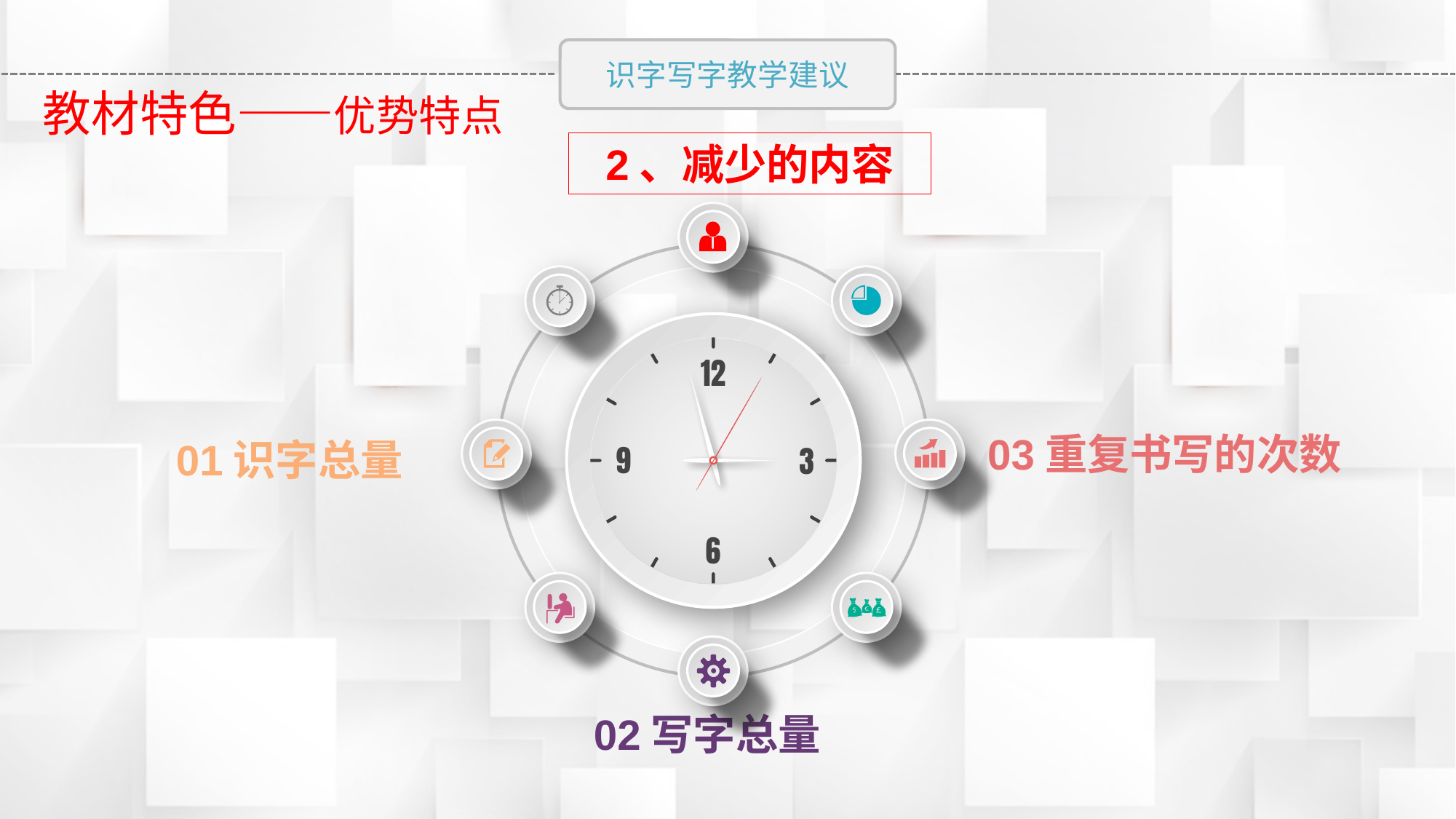

教材特色——优势特点
2、减少的内容

12

9
3

6

03重复书写的次数

01识字总量

02写字总量